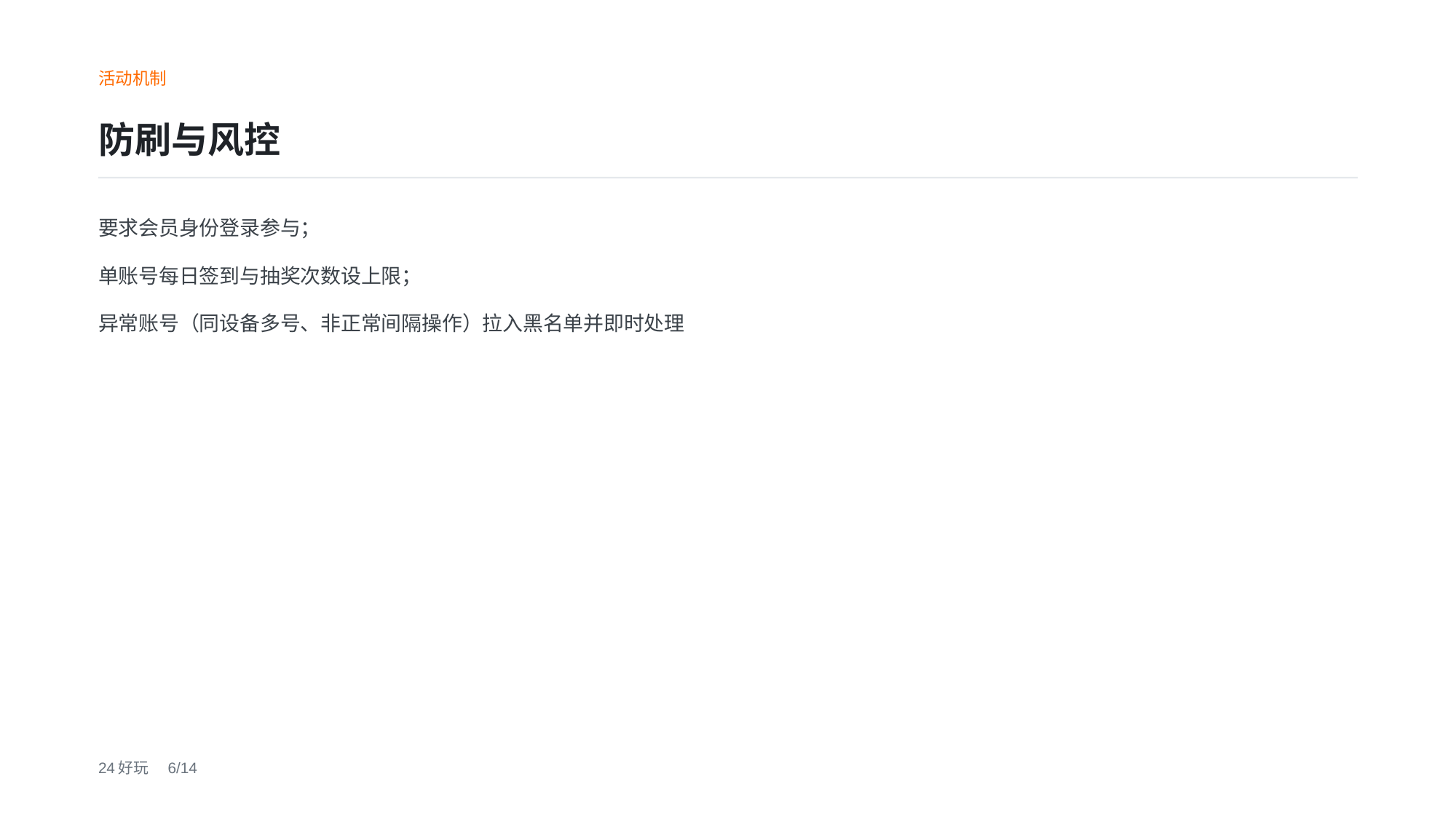

活动机制
防刷与风控

要求会员身份登录参与；
单账号每日签到与抽奖次数设上限；
异常账号（同设备多号、非正常间隔操作）拉入黑名单并即时处理
24好玩　6/14